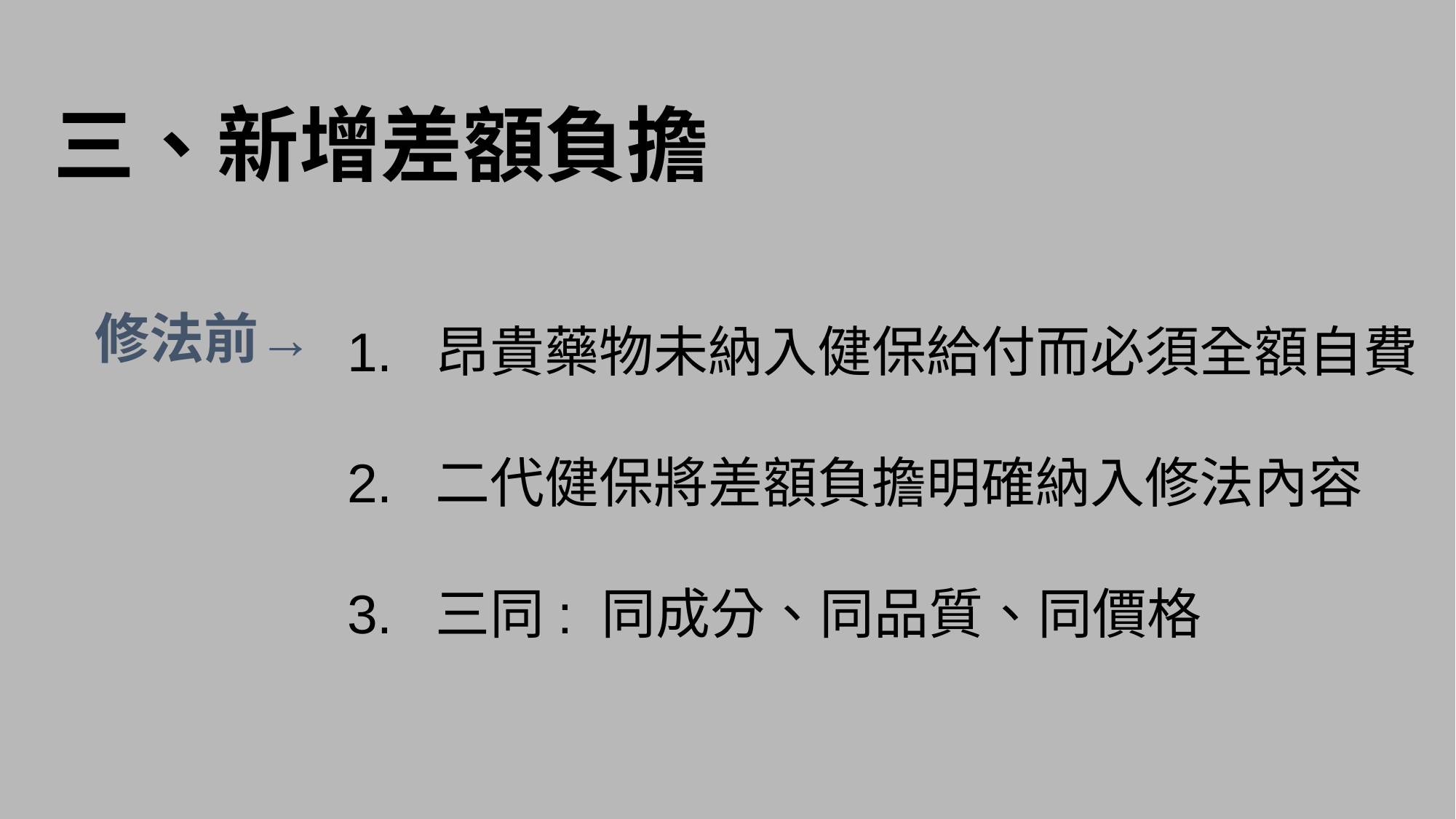

三、新增差額負擔
昂貴藥物未納入健保給付而必須全額自費
二代健保將差額負擔明確納入修法內容
三同: 同成分、同品質、同價格
修法前→